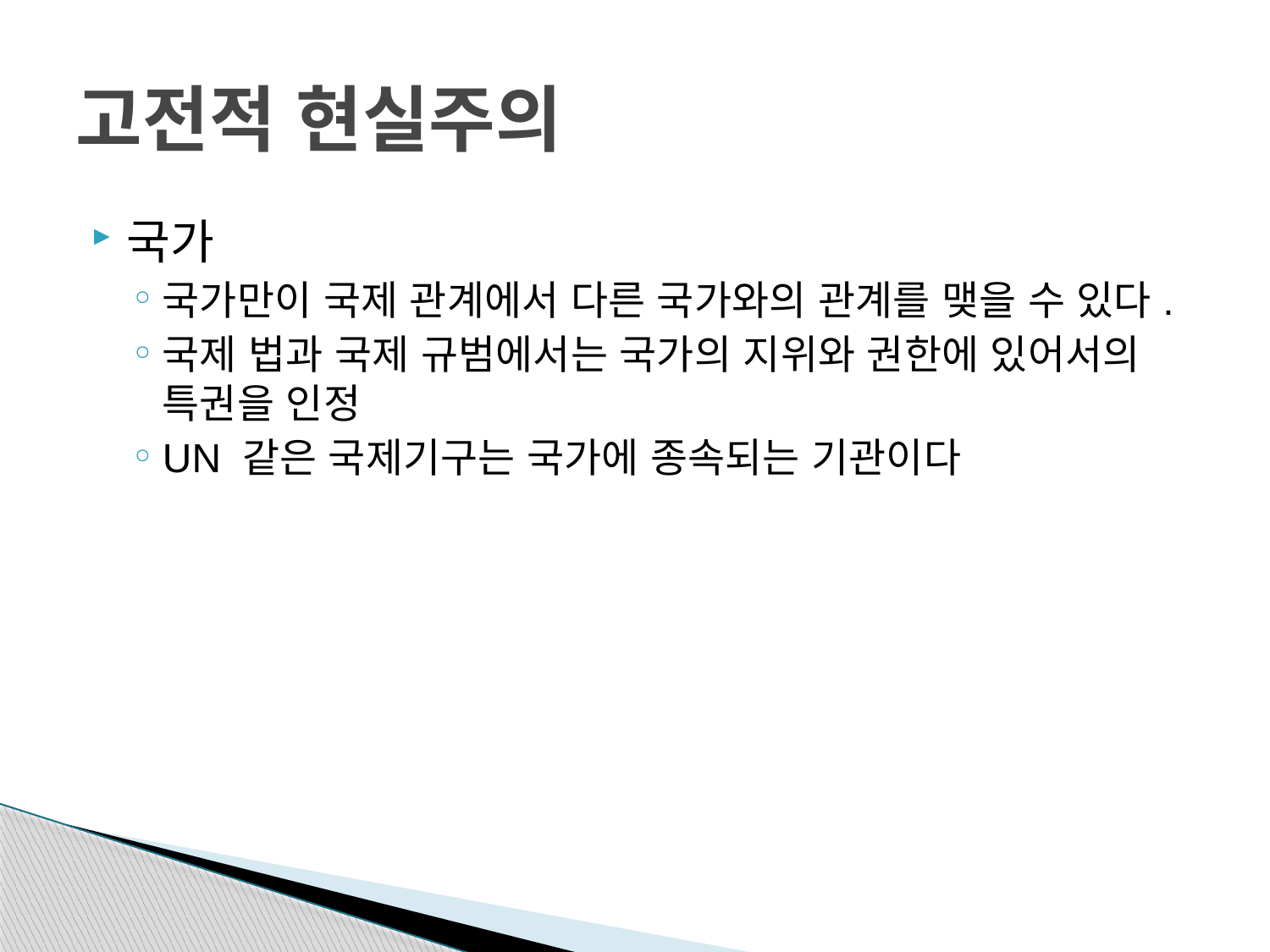

# 고전적 현실주의
국가
국가만이 국제 관계에서 다른 국가와의 관계를 맺을 수 있다.
국제 법과 국제 규범에서는 국가의 지위와 권한에 있어서의 특권을 인정
UN 같은 국제기구는 국가에 종속되는 기관이다